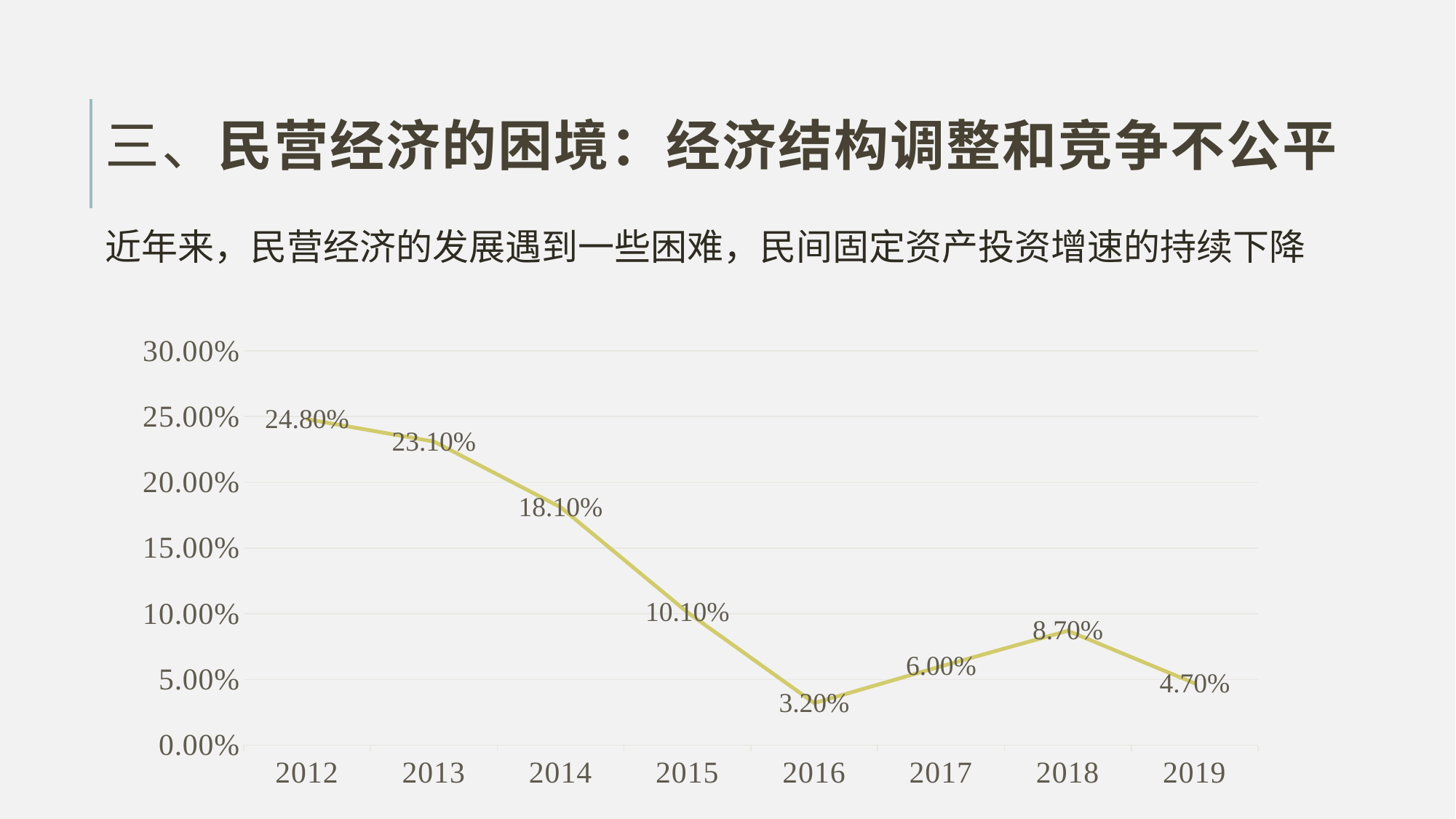

# 三、民营经济的困境：经济结构调整和竞争不公平
近年来，民营经济的发展遇到一些困难，民间固定资产投资增速的持续下降

### Chart

| Category | 增长率 |
|---|---|
| 2012.0 | 0.248 |
| 2013.0 | 0.231 |
| 2014.0 | 0.181 |
| 2015.0 | 0.101 |
| 2016.0 | 0.032 |
| 2017.0 | 0.06 |
| 2018.0 | 0.087 |
| 2019.0 | 0.047 |